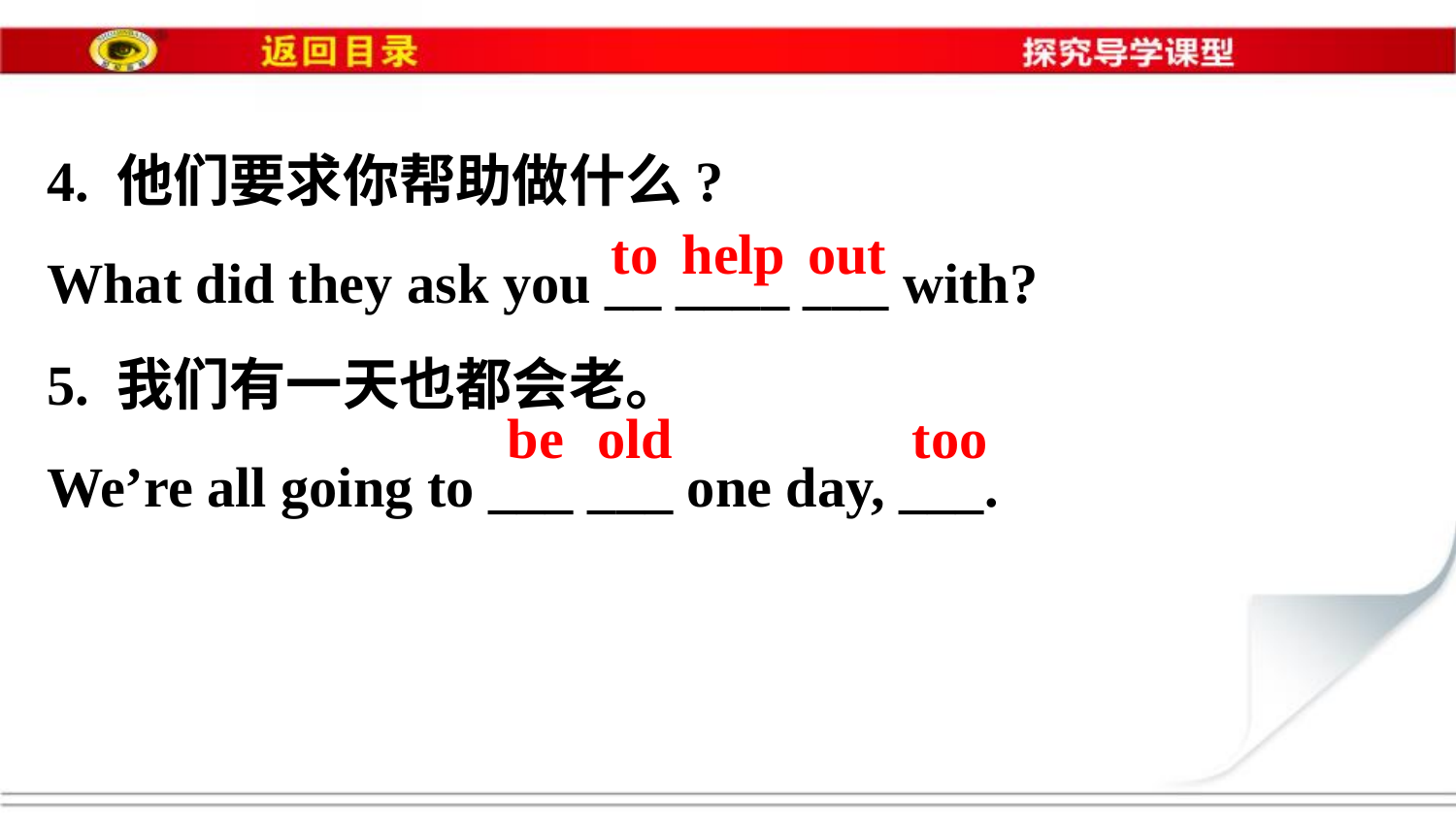

4. 他们要求你帮助做什么?
What did they ask you __ ____ ___ with?
5. 我们有一天也都会老。
We’re all going to ___ ___ one day, ___.
to
help
out
be
old
too